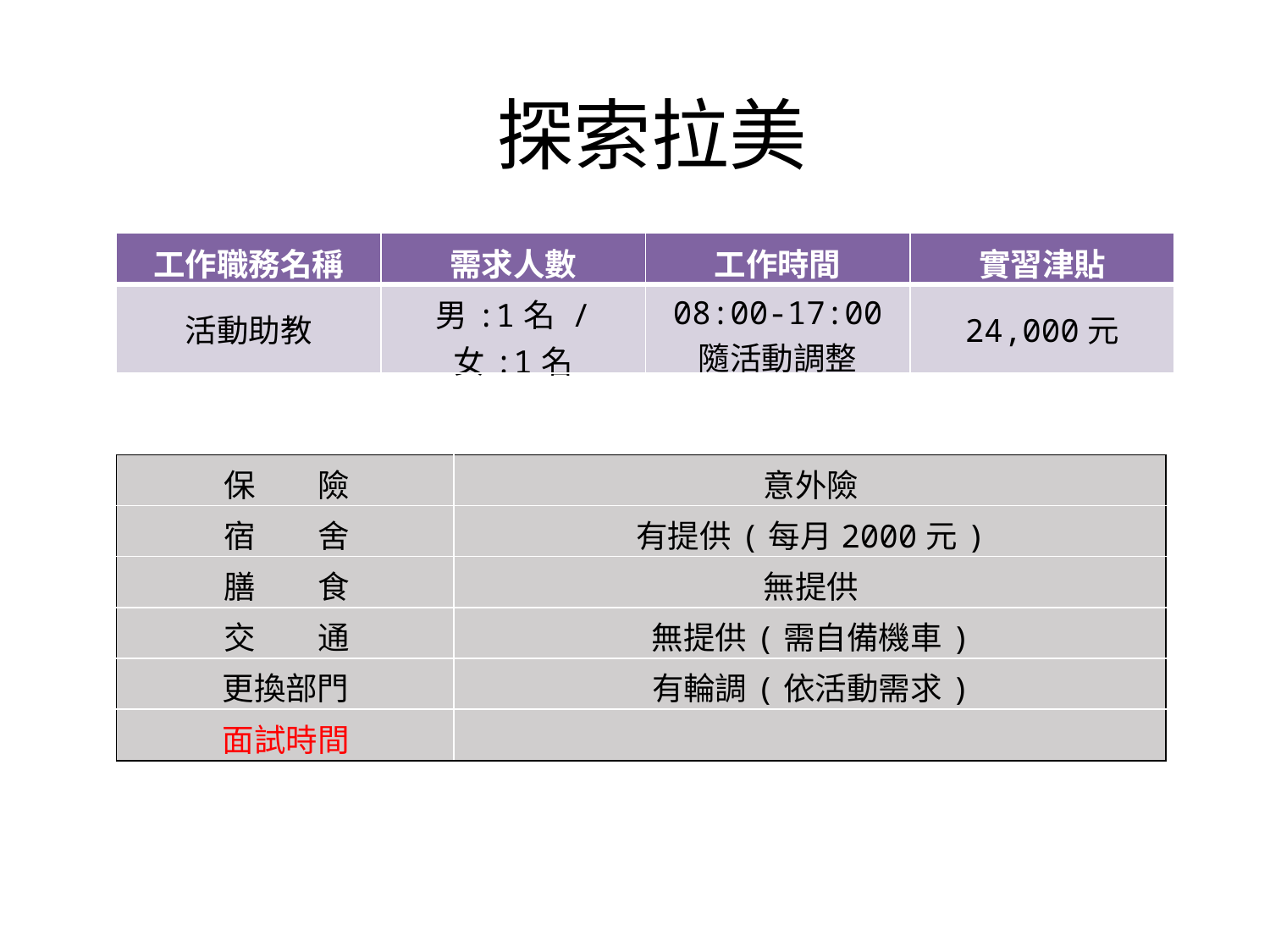

# 探索拉美
| 工作職務名稱 | 需求人數 | 工作時間 | 實習津貼 |
| --- | --- | --- | --- |
| 活動助教 | 男:1名 / 女:1名 | 08:00-17:00 隨活動調整 | 24,000元 |
| 保 | 險 | 意外險 |
| --- | --- | --- |
| 宿 | 舍 | 有提供(每月2000元) |
| 膳 | 食 | 無提供 |
| 交 | 通 | 無提供(需自備機車) |
| 更換部門 |  | 有輪調(依活動需求) |
| 面試時間 |  |  |